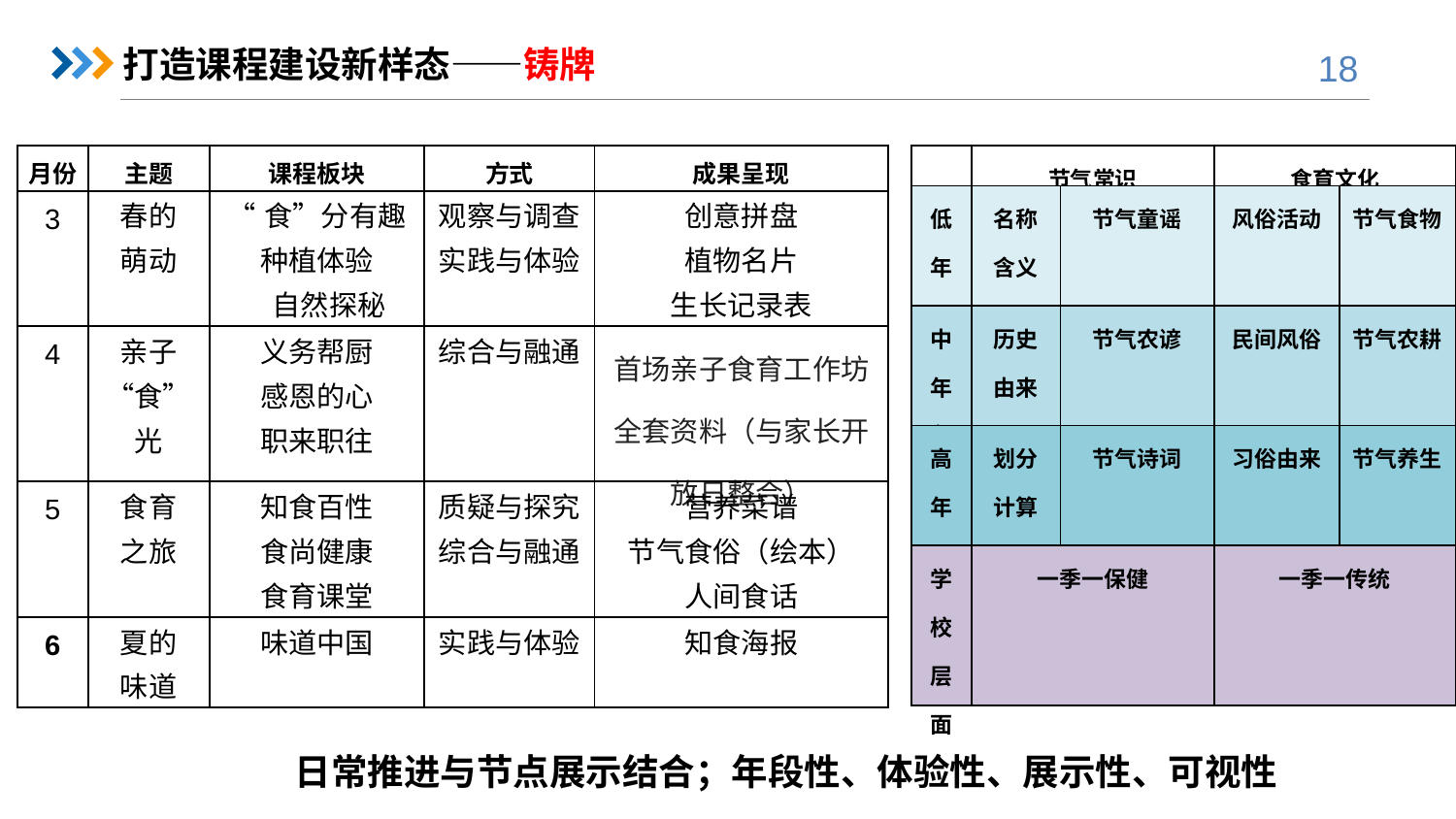

打造课程建设新样态——铸牌
| 月份 | 主题 | 课程板块 | 方式 | 成果呈现 |
| --- | --- | --- | --- | --- |
| 3 | 春的 萌动 | “食”分有趣 种植体验 自然探秘 | 观察与调查 实践与体验 | 创意拼盘 植物名片 生长记录表 |
| 4 | 亲子“食” 光 | 义务帮厨 感恩的心 职来职往 | 综合与融通 | 首场亲子食育工作坊全套资料（与家长开放日整合） |
| 5 | 食育 之旅 | 知食百性 食尚健康 食育课堂 | 质疑与探究 综合与融通 | 营养菜谱 节气食俗（绘本） 人间食话 |
| 6 | 夏的 味道 | 味道中国 | 实践与体验 | 知食海报 |
|  | 节气常识 |  | 食育文化 |  |
| --- | --- | --- | --- | --- |
| 低年段 | 名称含义 | 节气童谣 | 风俗活动 | 节气食物 |
| 中年段 | 历史由来 | 节气农谚 | 民间风俗 | 节气农耕 |
| 高年段 | 划分计算 | 节气诗词 | 习俗由来 | 节气养生 |
| 学校层面 | 一季一保健 |  | 一季一传统 |  |
日常推进与节点展示结合；年段性、体验性、展示性、可视性